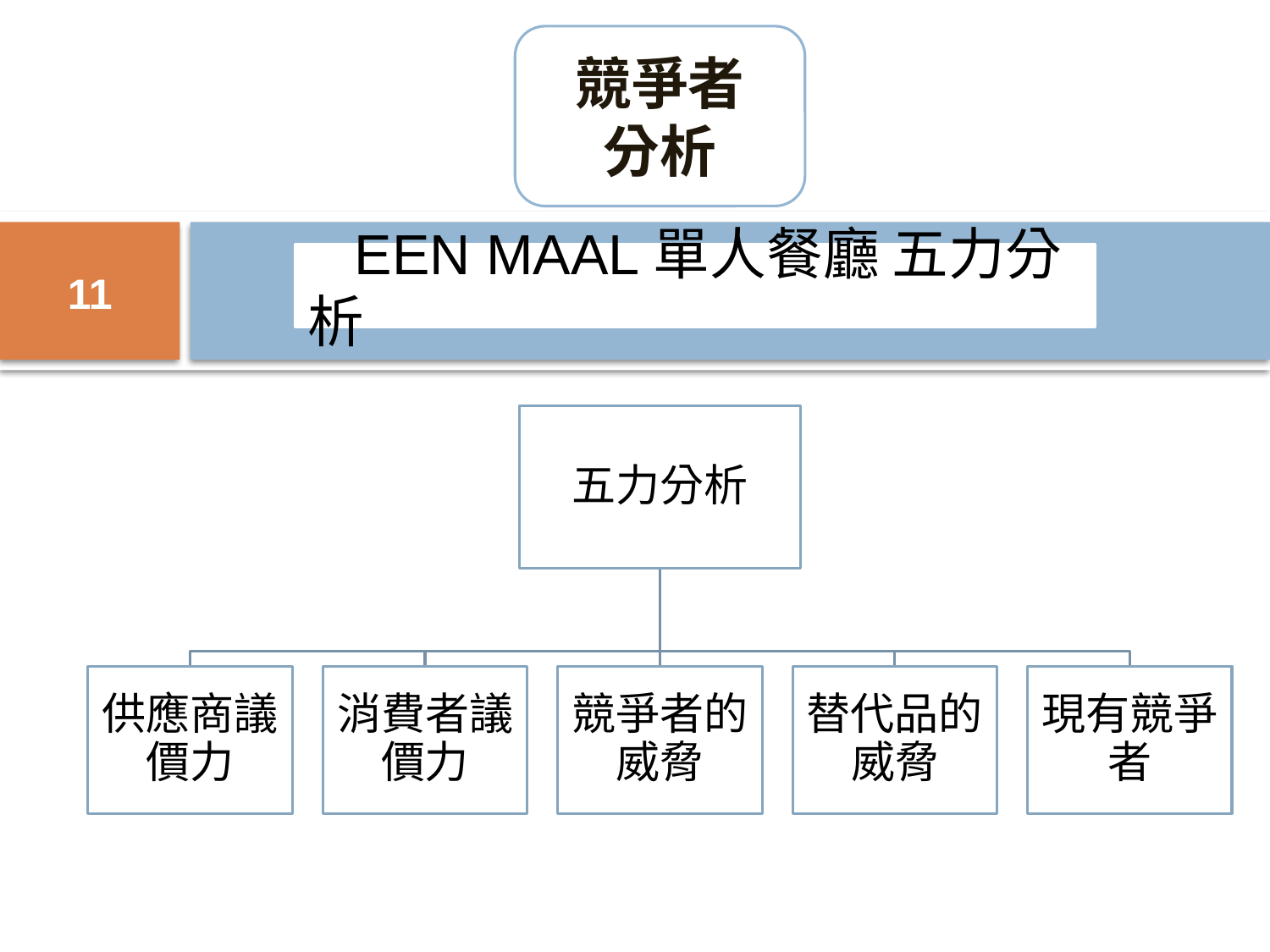

競爭者
分析
11
   EEN MAAL單人餐廳 五力分析
五力分析
供應商議價力
消費者議價力
競爭者的威脅
替代品的威脅
現有競爭者